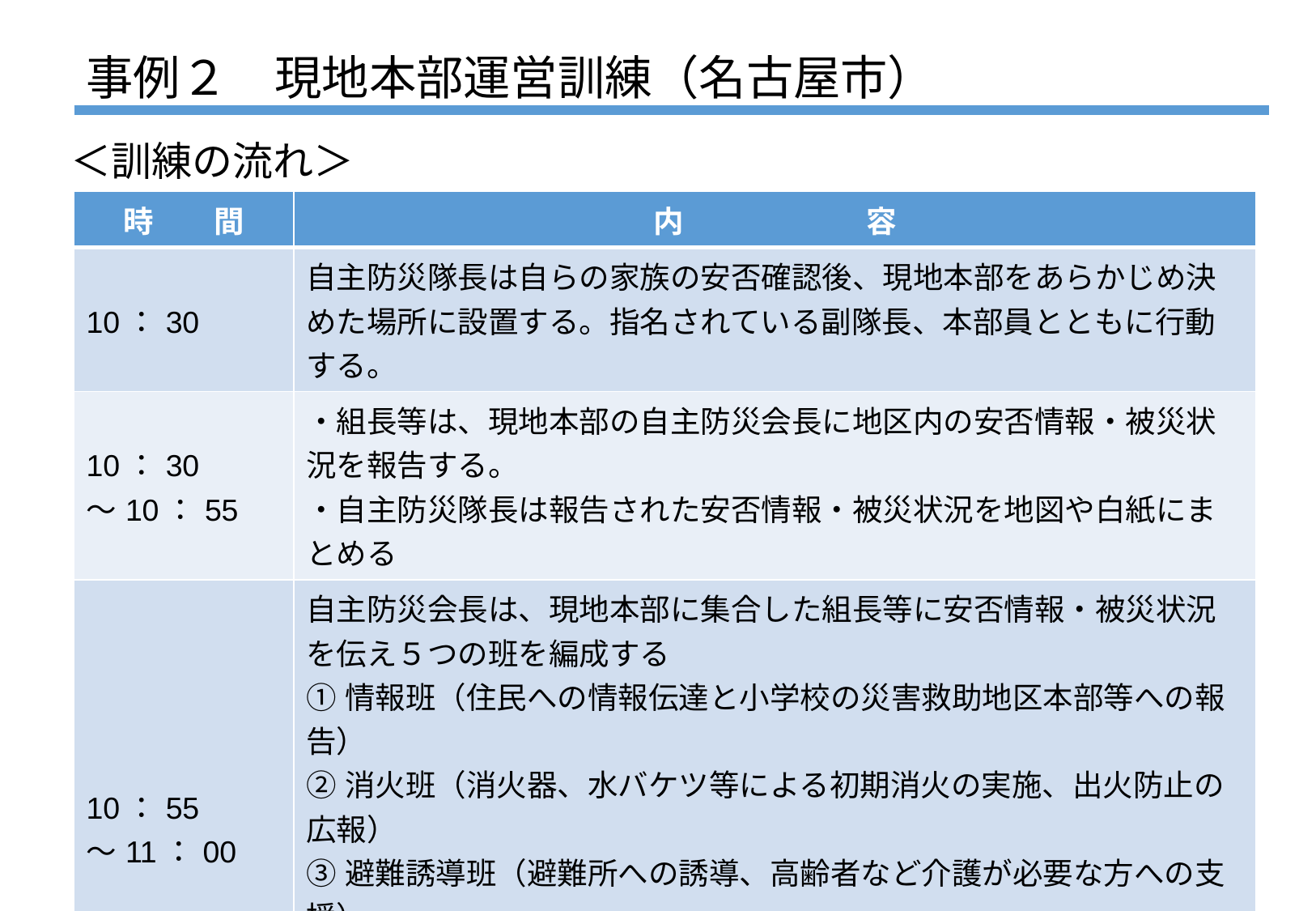

# 事例２　現地本部運営訓練（名古屋市）
＜訓練の流れ＞
| 時　　間 | 内　　　　　　容 |
| --- | --- |
| 10：30 | 自主防災隊長は自らの家族の安否確認後、現地本部をあらかじめ決めた場所に設置する。指名されている副隊長、本部員とともに行動する。 |
| 10：30 ～10：55 | ・組長等は、現地本部の自主防災会長に地区内の安否情報・被災状況を報告する。 ・自主防災隊長は報告された安否情報・被災状況を地図や白紙にまとめる |
| 10：55 ～11：00 | 自主防災会長は、現地本部に集合した組長等に安否情報・被災状況を伝え５つの班を編成する ①情報班（住民への情報伝達と小学校の災害救助地区本部等への報告） ②消火班（消火器、水バケツ等による初期消火の実施、出火防止の広報） ③避難誘導班（避難所への誘導、高齢者など介護が必要な方への支援） ④救出救護班（負傷者を助け出し、応急手当を行う負傷者の搬送等） ⑤給食給水班（炊き出し及び給水、応急手当てを行う） |
| 11：00 | 訓練終了。 自治会内で反省点と改善策を見つけて次につなげる。 |